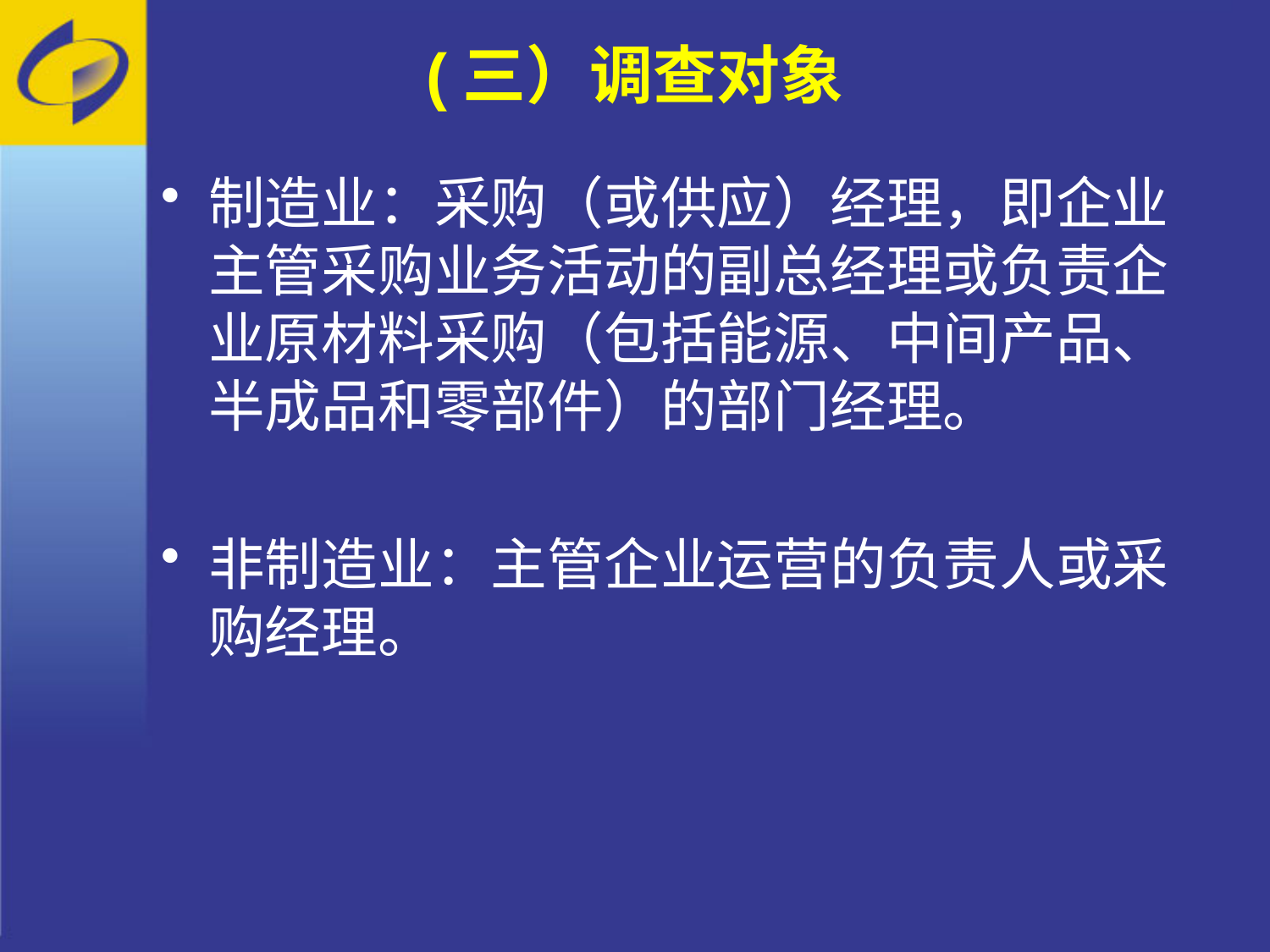

# (三）调查对象
制造业：采购（或供应）经理，即企业主管采购业务活动的副总经理或负责企业原材料采购（包括能源、中间产品、半成品和零部件）的部门经理。

非制造业：主管企业运营的负责人或采购经理。